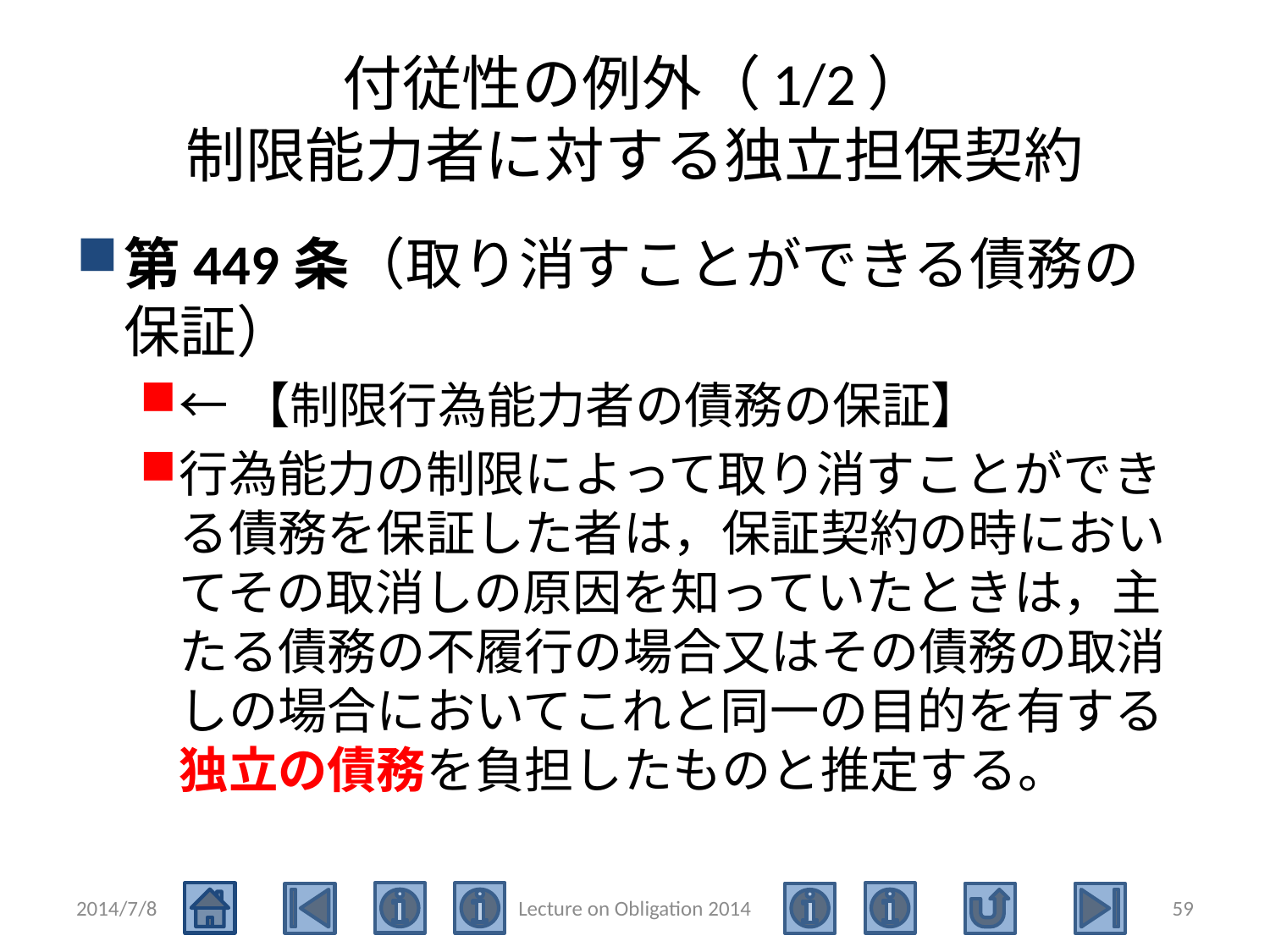

# 付従性の例外（1/2） 制限能力者に対する独立担保契約
第449条（取り消すことができる債務の保証）
←【制限行為能力者の債務の保証】
行為能力の制限によって取り消すことができる債務を保証した者は，保証契約の時においてその取消しの原因を知っていたときは，主たる債務の不履行の場合又はその債務の取消しの場合においてこれと同一の目的を有する独立の債務を負担したものと推定する。
2014/7/8
Lecture on Obligation 2014
59